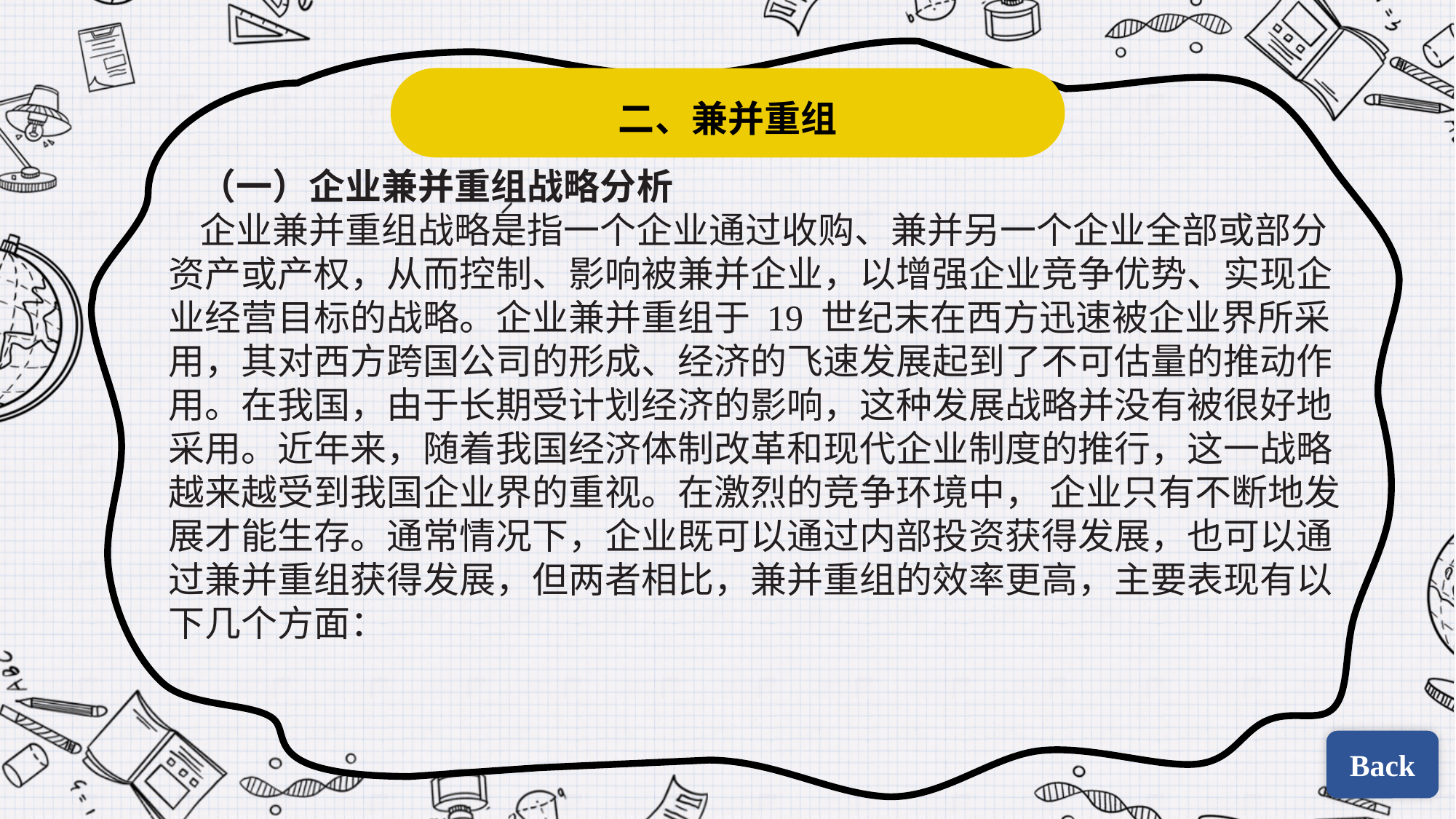

二、兼并重组
（一）企业兼并重组战略分析
企业兼并重组战略是指一个企业通过收购、兼并另一个企业全部或部分资产或产权，从而控制、影响被兼并企业，以增强企业竞争优势、实现企业经营目标的战略。企业兼并重组于 19 世纪末在西方迅速被企业界所采用，其对西方跨国公司的形成、经济的飞速发展起到了不可估量的推动作用。在我国，由于长期受计划经济的影响，这种发展战略并没有被很好地采用。近年来，随着我国经济体制改革和现代企业制度的推行，这一战略越来越受到我国企业界的重视。在激烈的竞争环境中， 企业只有不断地发展才能生存。通常情况下，企业既可以通过内部投资获得发展，也可以通过兼并重组获得发展，但两者相比，兼并重组的效率更高，主要表现有以下几个方面：

Back